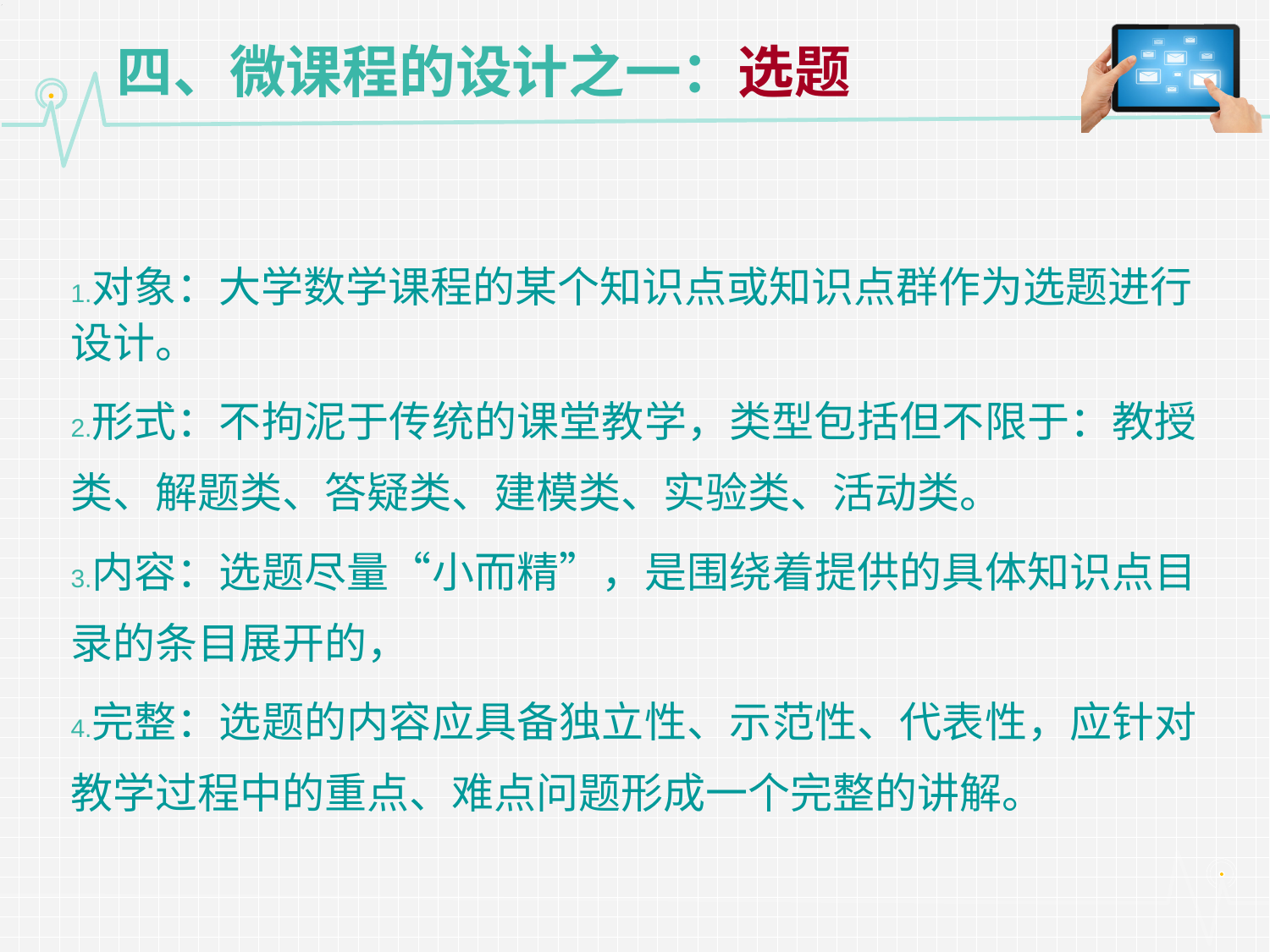

# 四、微课程的设计之一：选题

对象：大学数学课程的某个知识点或知识点群作为选题进行设计。
形式：不拘泥于传统的课堂教学，类型包括但不限于：教授类、解题类、答疑类、建模类、实验类、活动类。
内容：选题尽量“小而精”，是围绕着提供的具体知识点目录的条目展开的，
完整：选题的内容应具备独立性、示范性、代表性，应针对教学过程中的重点、难点问题形成一个完整的讲解。